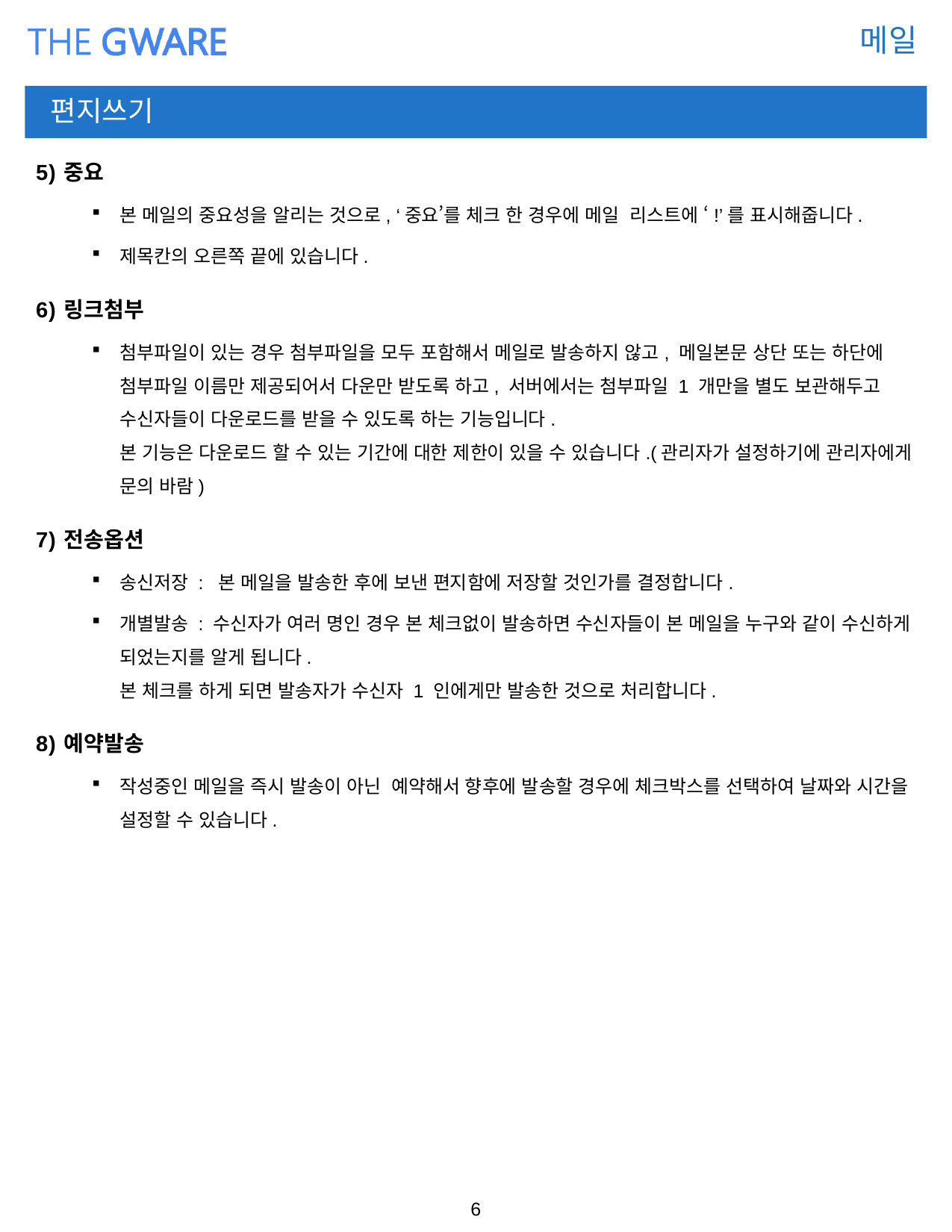

편지쓰기
중요
본 메일의 중요성을 알리는 것으로, ‘중요’를 체크 한 경우에 메일  리스트에 ‘!’를 표시해줍니다.
제목칸의 오른쪽 끝에 있습니다.
링크첨부
첨부파일이 있는 경우 첨부파일을 모두 포함해서 메일로 발송하지 않고, 메일본문 상단 또는 하단에 첨부파일 이름만 제공되어서 다운만 받도록 하고, 서버에서는 첨부파일 1 개만을 별도 보관해두고 수신자들이 다운로드를 받을 수 있도록 하는 기능입니다.
본 기능은 다운로드 할 수 있는 기간에 대한 제한이 있을 수 있습니다.(관리자가 설정하기에 관리자에게 문의 바람)
전송옵션
송신저장 :  본 메일을 발송한 후에 보낸 편지함에 저장할 것인가를 결정합니다.
개별발송 : 수신자가 여러 명인 경우 본 체크없이 발송하면 수신자들이 본 메일을 누구와 같이 수신하게 되었는지를 알게 됩니다.
본 체크를 하게 되면 발송자가 수신자 1 인에게만 발송한 것으로 처리합니다.
예약발송
작성중인 메일을 즉시 발송이 아닌  예약해서 향후에 발송할 경우에 체크박스를 선택하여 날짜와 시간을 설정할 수 있습니다.